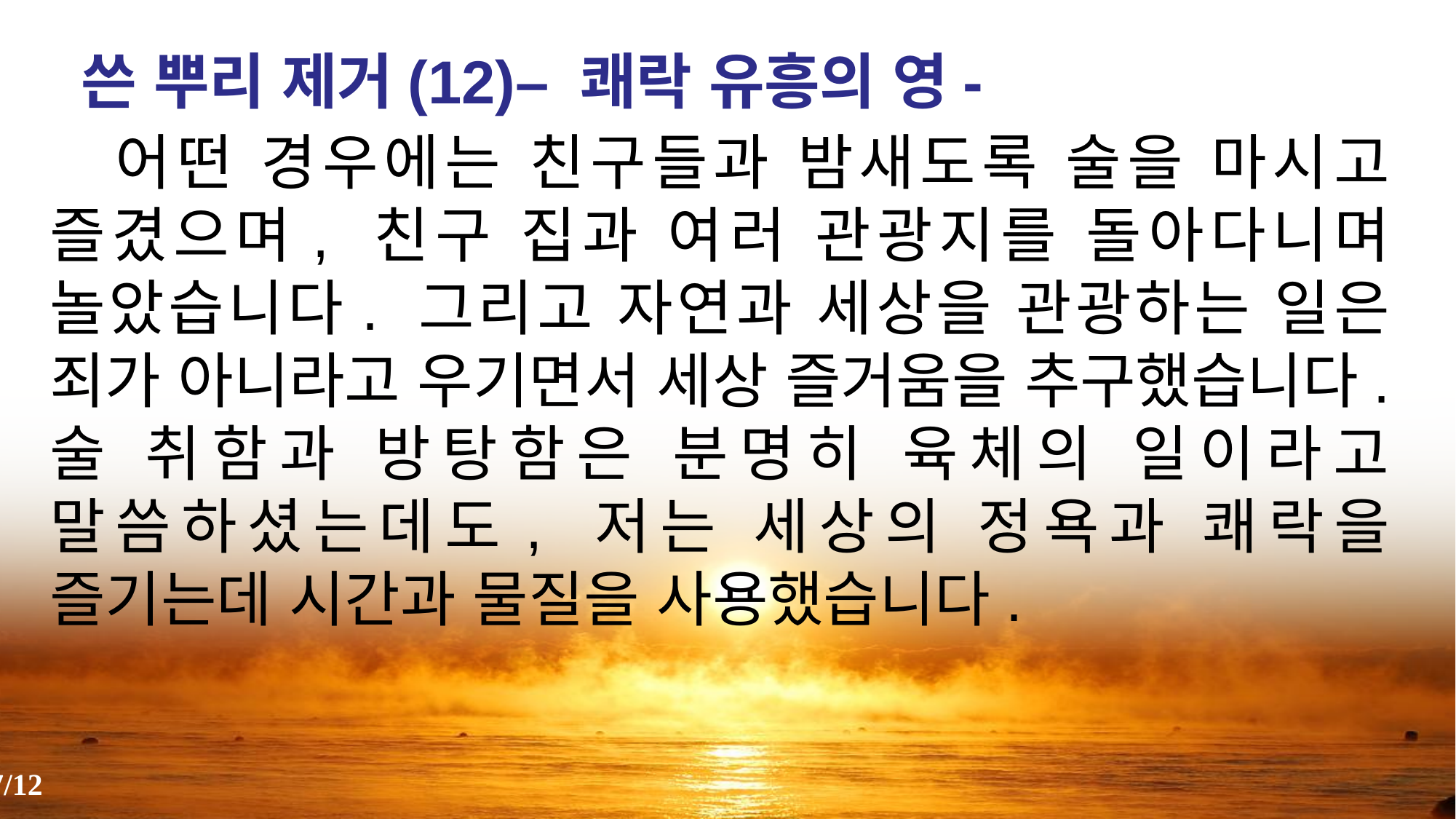

쓴 뿌리 제거(12)– 쾌락 유흥의 영-
  어떤 경우에는 친구들과 밤새도록 술을 마시고 즐겼으며, 친구 집과 여러 관광지를 돌아다니며 놀았습니다. 그리고 자연과 세상을 관광하는 일은 죄가 아니라고 우기면서 세상 즐거움을 추구했습니다. 술 취함과 방탕함은 분명히 육체의 일이라고 말씀하셨는데도, 저는 세상의 정욕과 쾌락을 즐기는데 시간과 물질을 사용했습니다.